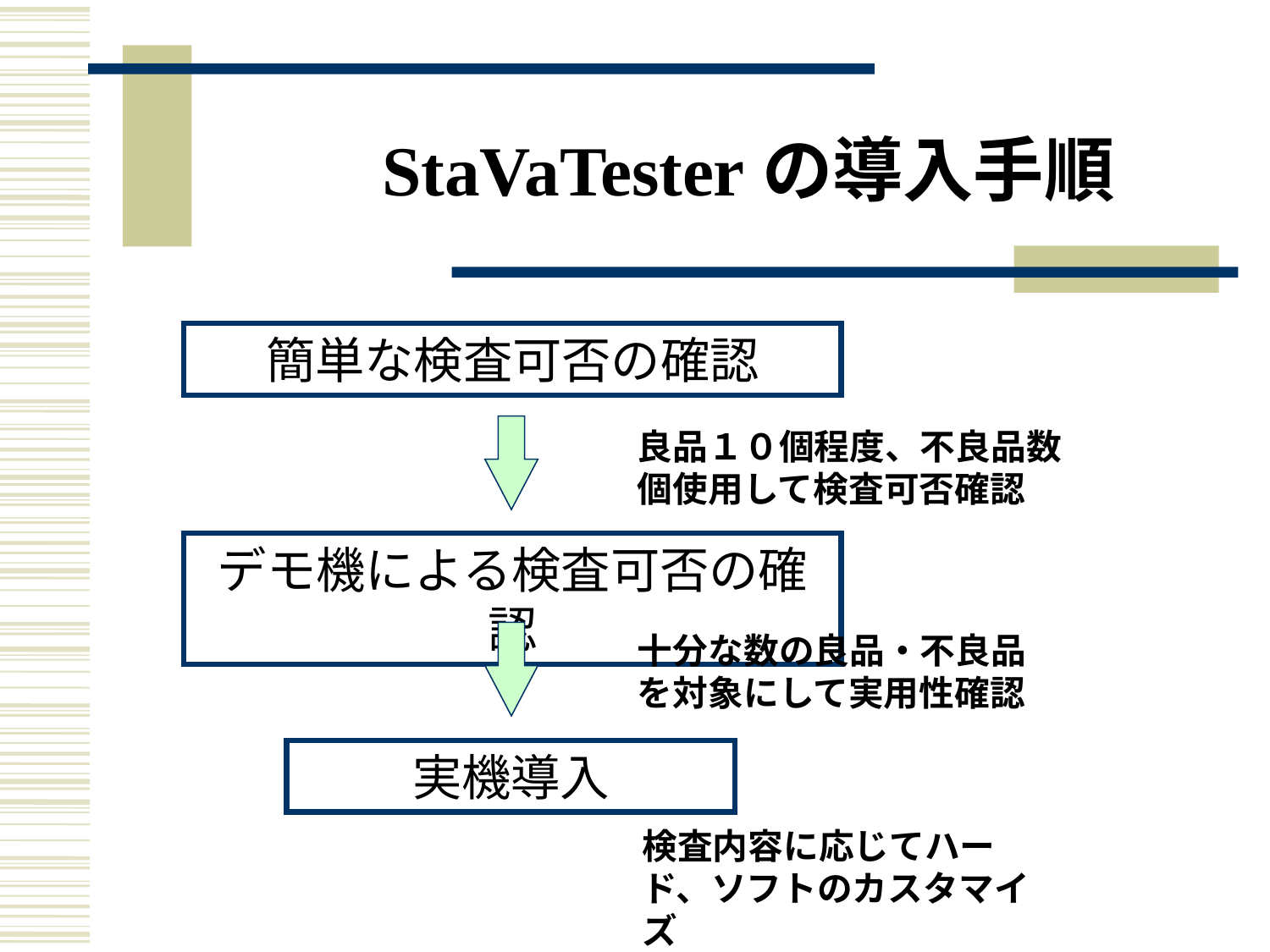

# StaVaTesterの導入手順
簡単な検査可否の確認

良品１０個程度、不良品数個使用して検査可否確認
デモ機による検査可否の確認

十分な数の良品・不良品を対象にして実用性確認
実機導入
検査内容に応じてハード、ソフトのカスタマイズ